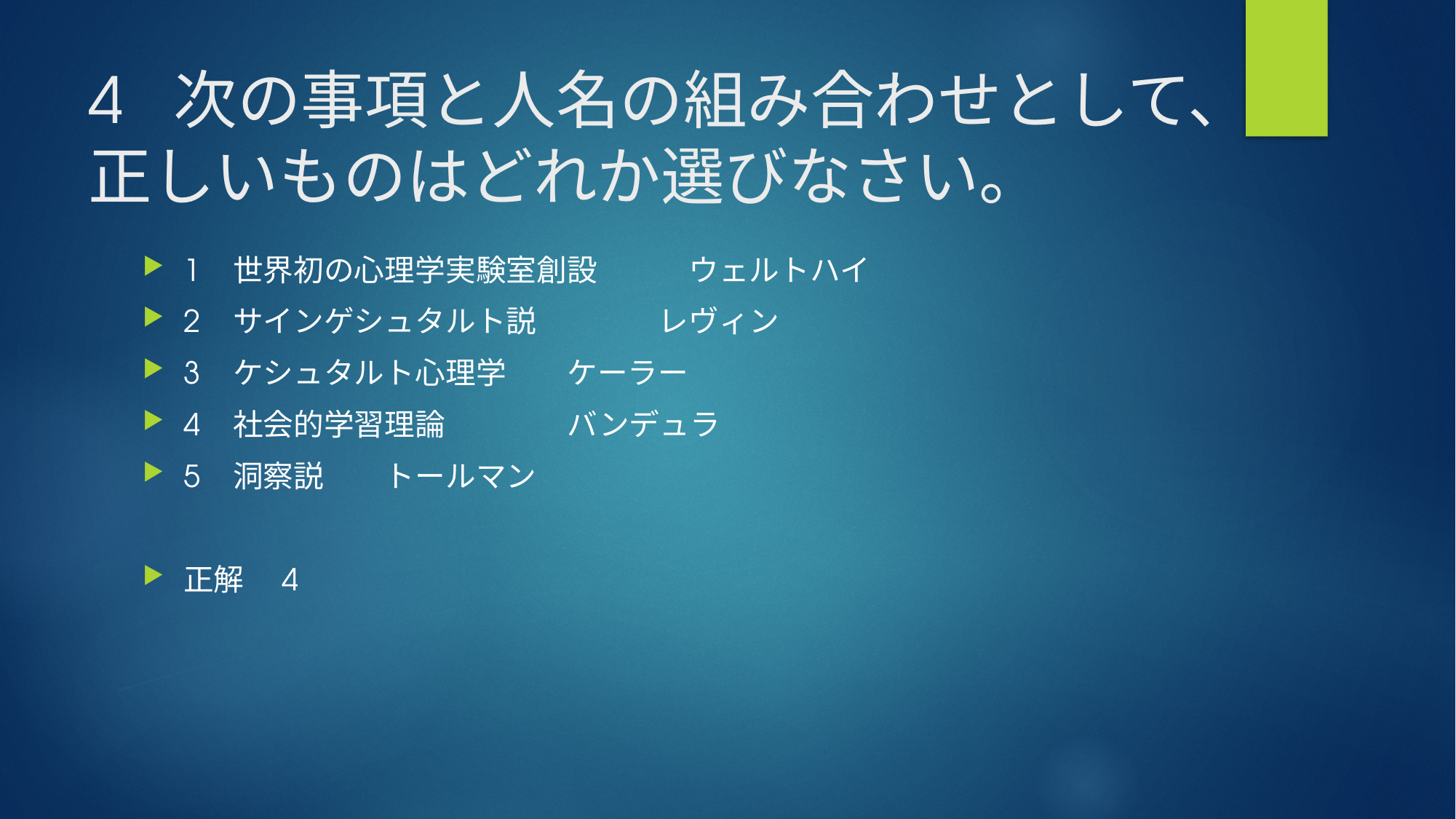

# 4  次の事項と人名の組み合わせとして、正しいものはどれか選びなさい。
1   世界初の心理学実験室創設　　　ウェルトハイ
2   サインゲシュタルト説　　　　レヴィン
3   ケシュタルト心理学　　ケーラー
4   社会的学習理論　　　　バンデュラ
5   洞察説　　トールマン

正解　4